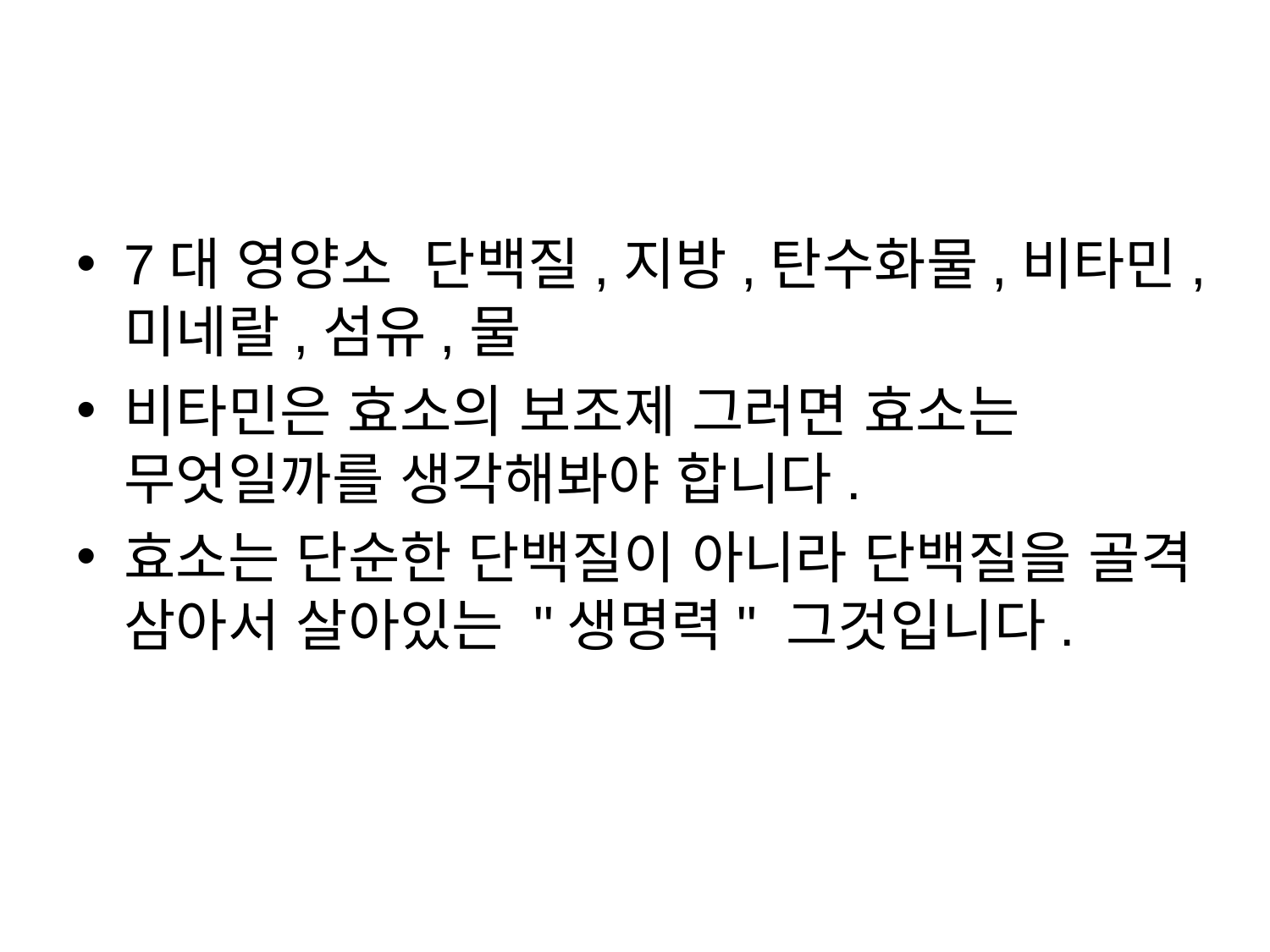

#
7대 영양소  단백질,지방,탄수화물,비타민,미네랄,섬유,물
비타민은 효소의 보조제 그러면 효소는 무엇일까를 생각해봐야 합니다.
효소는 단순한 단백질이 아니라 단백질을 골격 삼아서 살아있는 "생명력" 그것입니다.